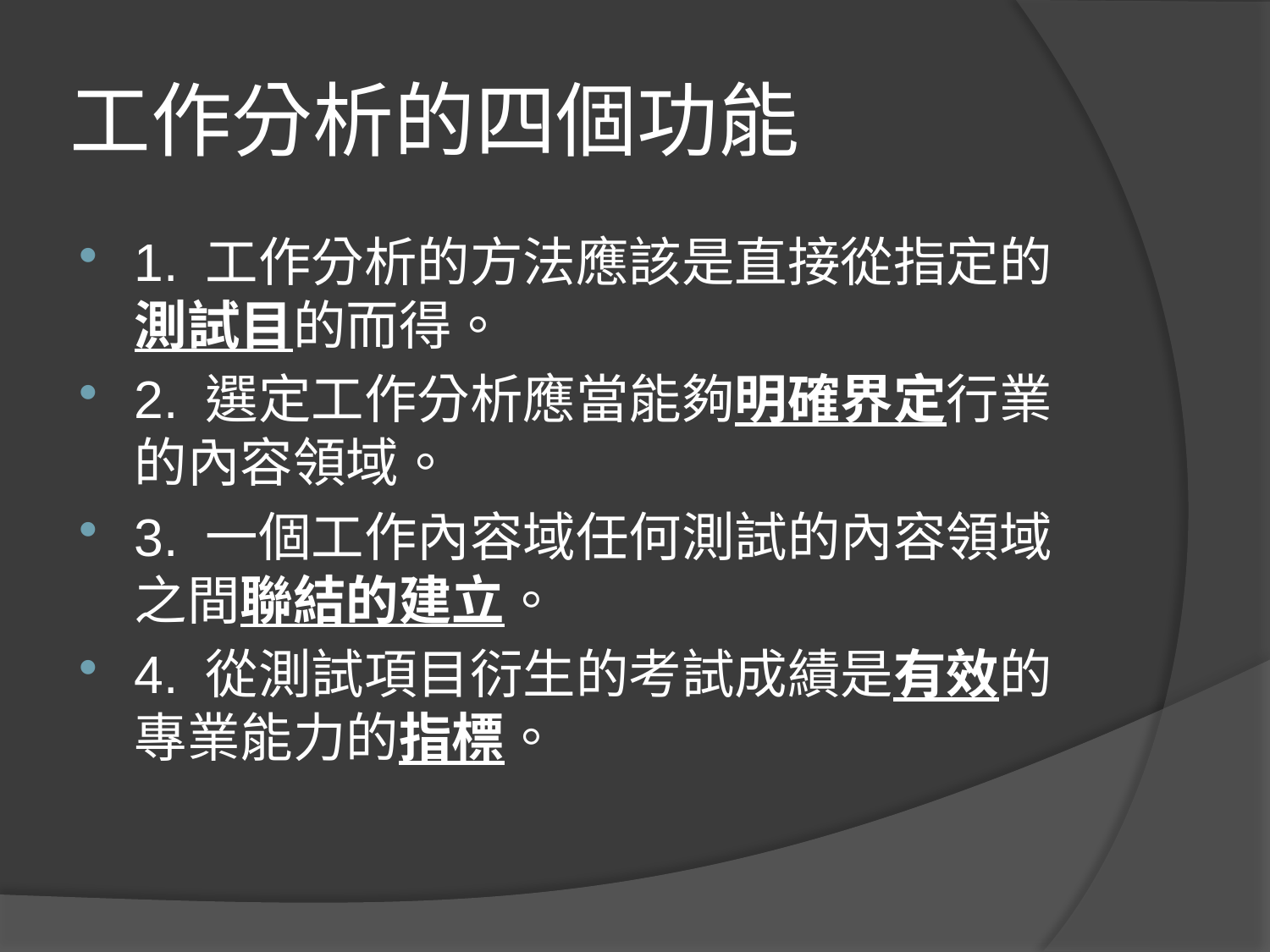

# 工作分析的四個功能
1. 工作分析的方法應該是直接從指定的測試目的而得。
2. 選定工作分析應當能夠明確界定行業的內容領域。
3. 一個工作內容域任何測試的內容領域之間聯結的建立。
4. 從測試項目衍生的考試成績是有效的專業能力的指標。